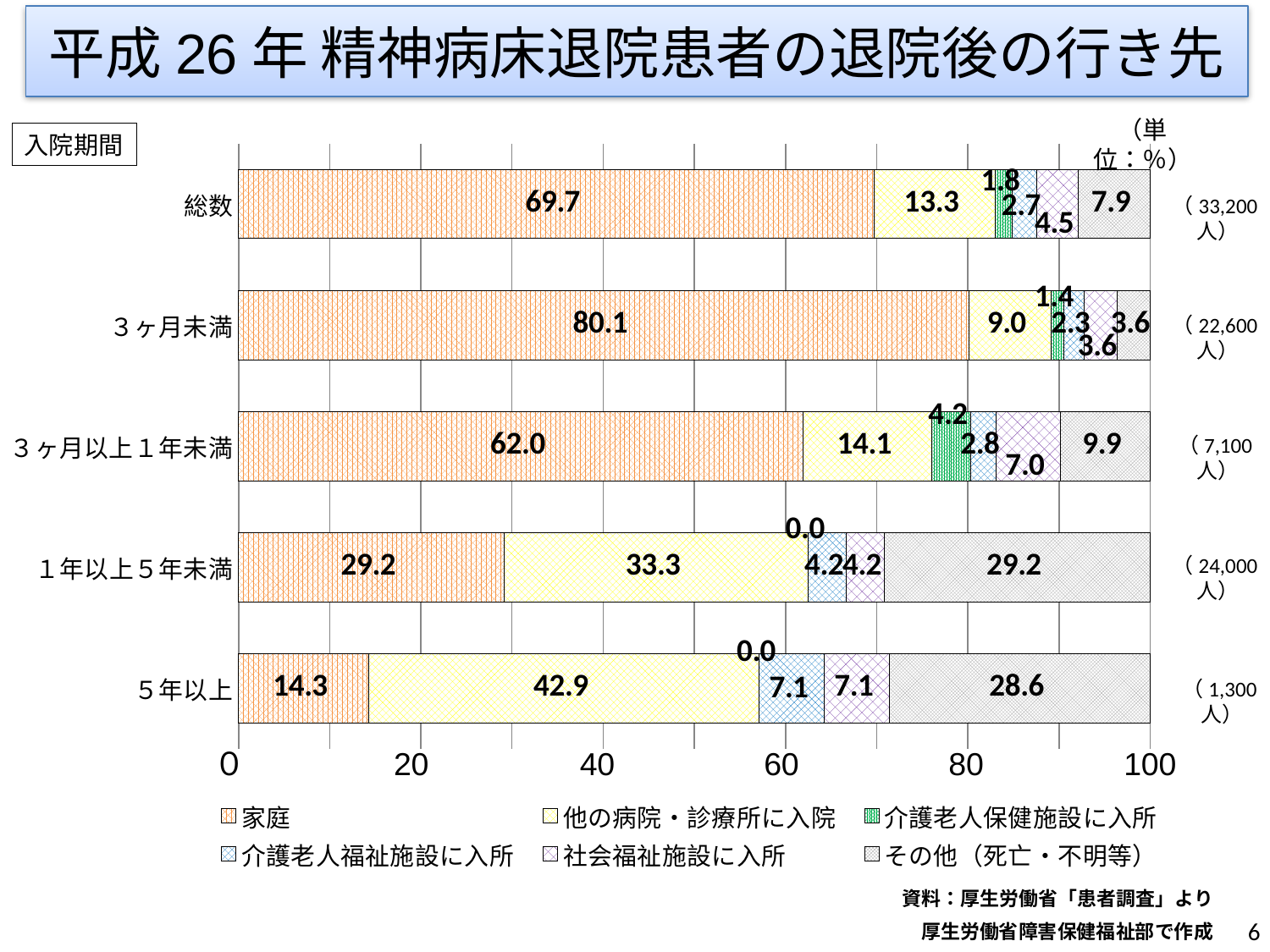

平成26年 精神病床退院患者の退院後の行き先
（単位：％）
入院期間

### Chart

| Category | 家庭 | 他の病院・診療所に入院 | 介護老人保健施設に入所 | 介護老人福祉施設に入所 | 社会福祉施設に入所 | その他（死亡・不明等） |
|---|---|---|---|---|---|---|
| ５年以上 | 14.285714285714286 | 42.85714285714282 | 0.0 | 7.1428571428571415 | 7.1428571428571415 | 28.571428571428573 |
| １年以上５年未満 | 29.16666666666666 | 33.33333333333333 | 0.0 | 4.166666666666666 | 4.166666666666666 | 29.16666666666666 |
| ３ヶ月以上１年未満 | 61.971830985915496 | 14.084507042253518 | 4.225352112676057 | 2.8169014084507027 | 7.04225352112676 | 9.859154929577473 |
| ３ヶ月未満 | 80.09049773755645 | 9.049773755656098 | 1.357466063348416 | 2.2624434389140267 | 3.6199095022624443 | 3.6199095022624443 |
| 総数 | 69.6969696969697 | 13.333333333333332 | 1.8181818181818181 | 2.7272727272727284 | 4.545454545454544 | 7.8787878787878745 |
（33,200人）
（22,600人）
（7,100人）
（24,000人）
（1,300人）
０
20
40
60
80
100
資料：厚生労働省「患者調査」より
厚生労働省障害保健福祉部で作成
6